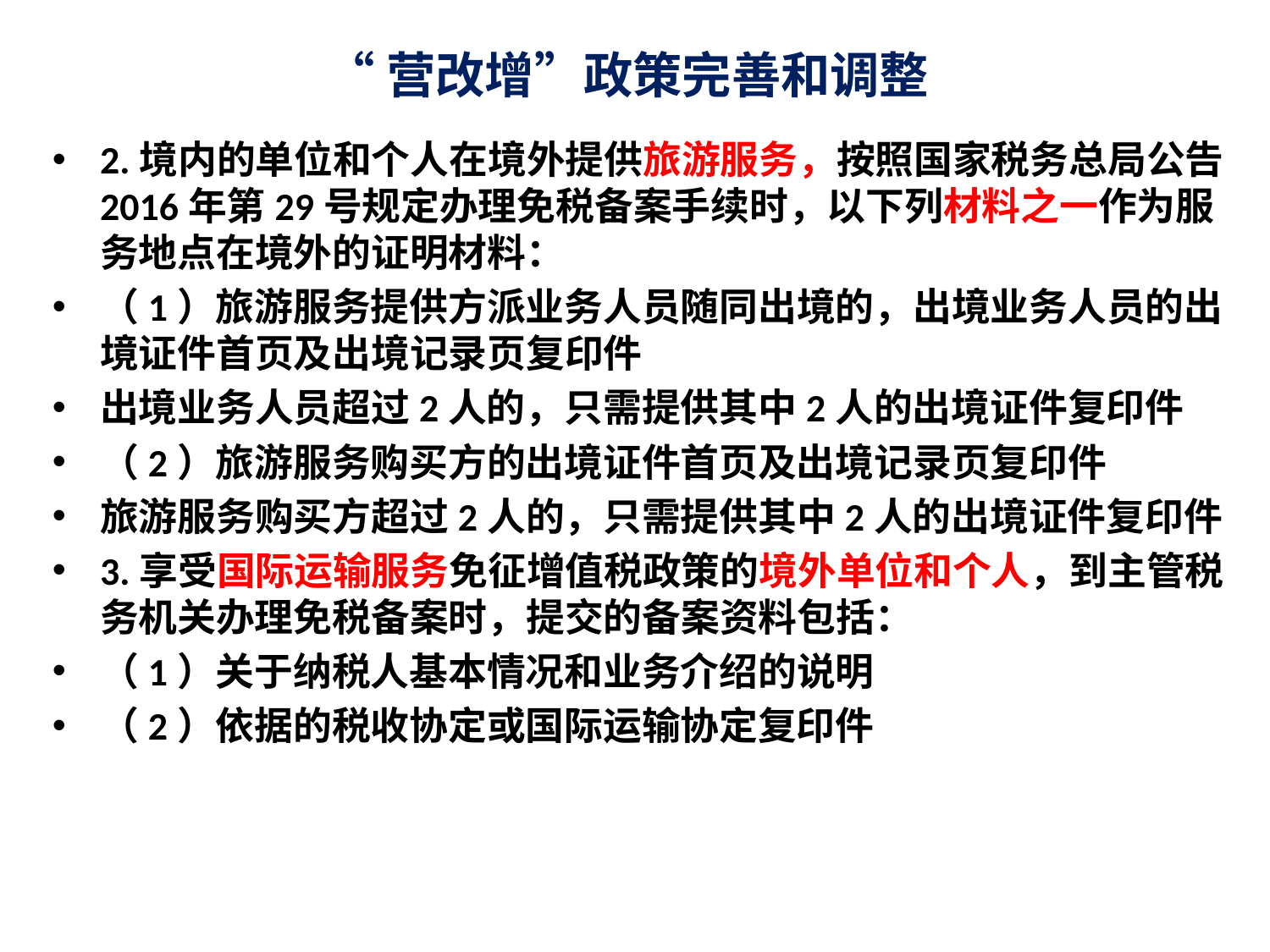

# “营改增”政策完善和调整
2.境内的单位和个人在境外提供旅游服务，按照国家税务总局公告2016年第29号规定办理免税备案手续时，以下列材料之一作为服务地点在境外的证明材料：
（1）旅游服务提供方派业务人员随同出境的，出境业务人员的出境证件首页及出境记录页复印件
出境业务人员超过2人的，只需提供其中2人的出境证件复印件
（2）旅游服务购买方的出境证件首页及出境记录页复印件
旅游服务购买方超过2人的，只需提供其中2人的出境证件复印件
3.享受国际运输服务免征增值税政策的境外单位和个人，到主管税务机关办理免税备案时，提交的备案资料包括：
（1）关于纳税人基本情况和业务介绍的说明
（2）依据的税收协定或国际运输协定复印件